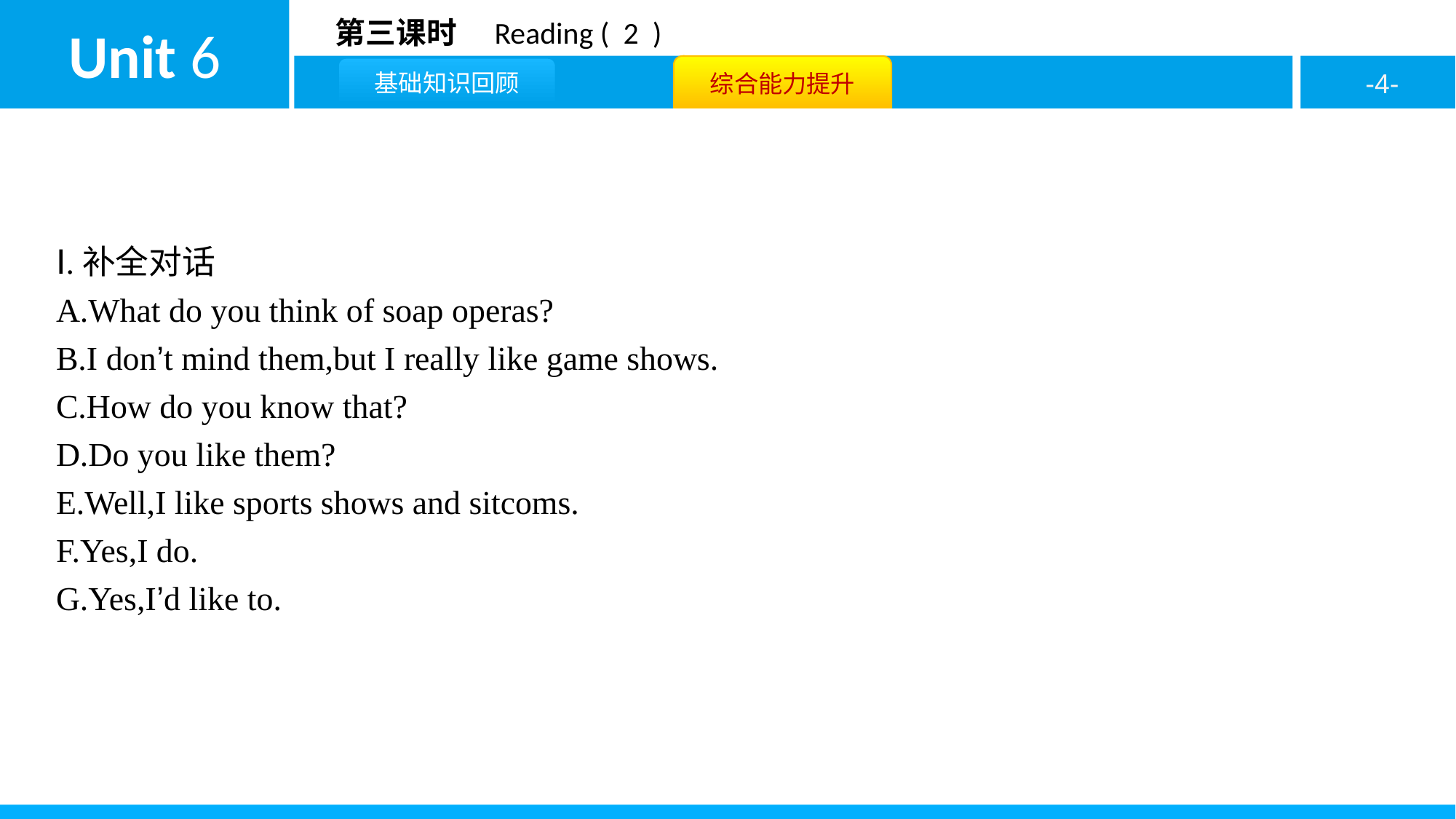

Ⅰ.补全对话
A.What do you think of soap operas?
B.I don’t mind them,but I really like game shows.
C.How do you know that?
D.Do you like them?
E.Well,I like sports shows and sitcoms.
F.Yes,I do.
G.Yes,I’d like to.